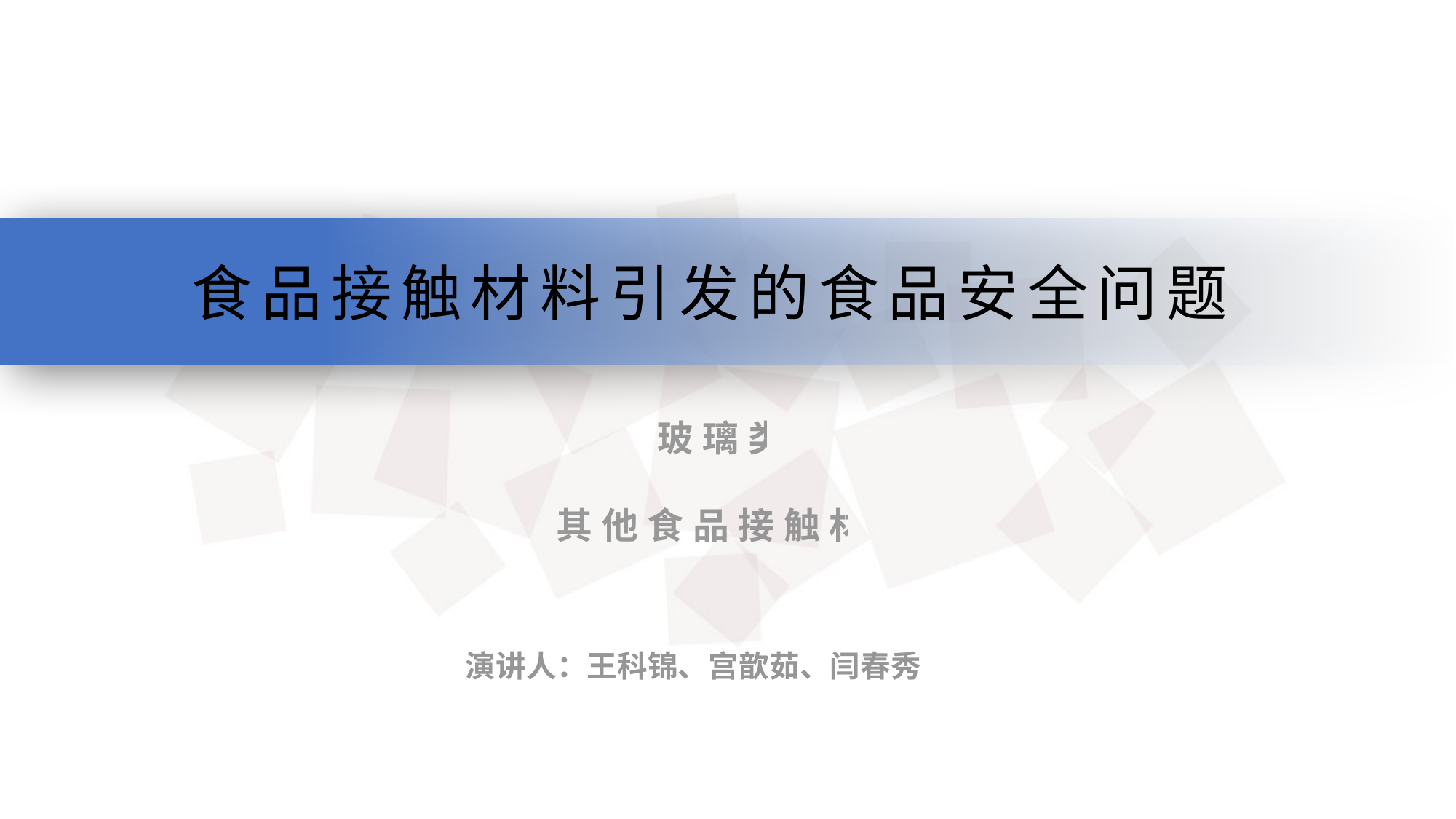

食品接触材料引发的食品安全问题
玻璃类

 其他食品接触材料
演讲人：王科锦、宫歆茹、闫春秀